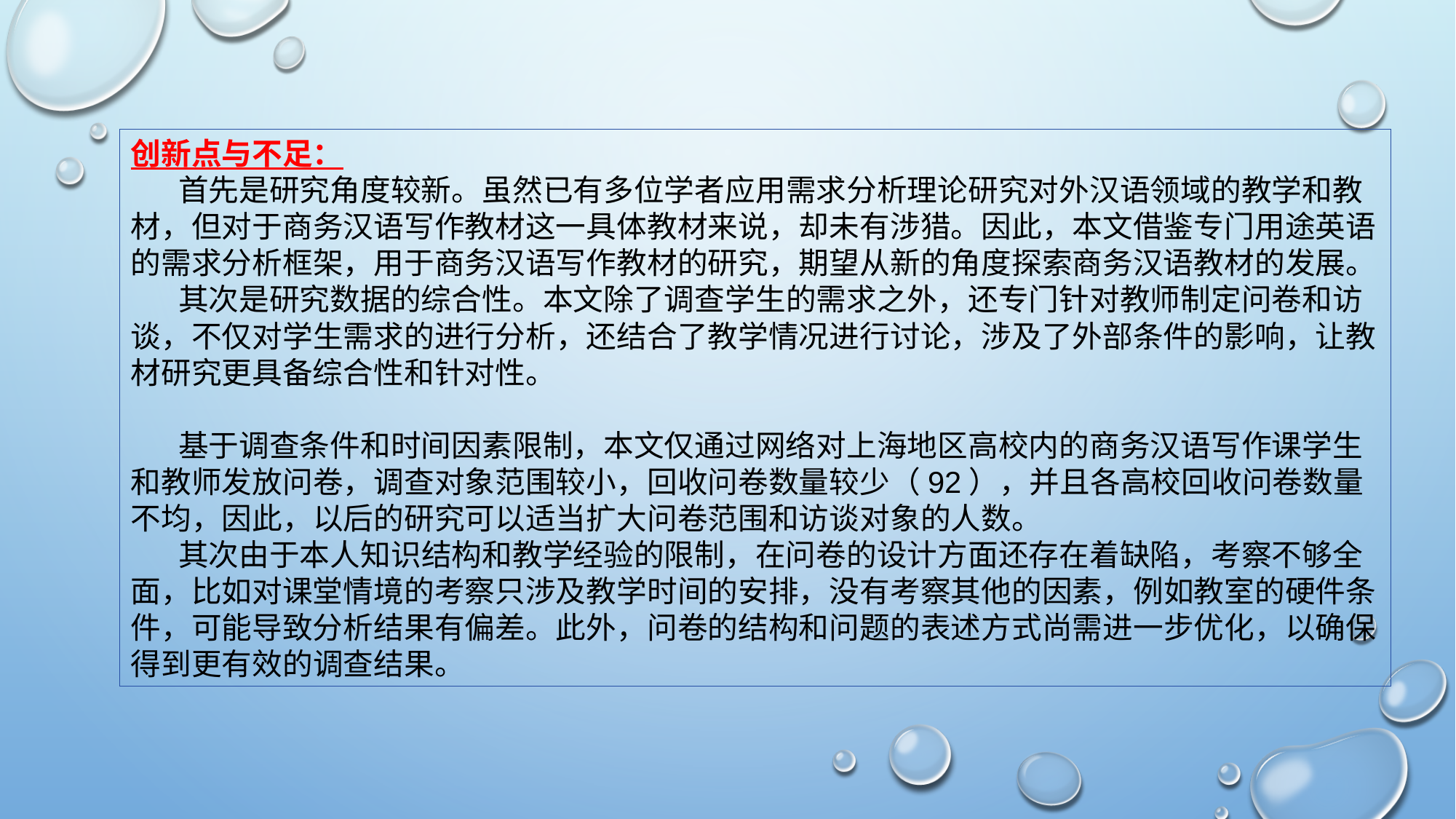

创新点与不足：
      首先是研究角度较新。虽然已有多位学者应用需求分析理论研究对外汉语领域的教学和教材，但对于商务汉语写作教材这一具体教材来说，却未有涉猎。因此，本文借鉴专门用途英语的需求分析框架，用于商务汉语写作教材的研究，期望从新的角度探索商务汉语教材的发展。
      其次是研究数据的综合性。本文除了调查学生的需求之外，还专门针对教师制定问卷和访谈，不仅对学生需求的进行分析，还结合了教学情况进行讨论，涉及了外部条件的影响，让教材研究更具备综合性和针对性。

      基于调查条件和时间因素限制，本文仅通过网络对上海地区高校内的商务汉语写作课学生和教师发放问卷，调查对象范围较小，回收问卷数量较少（92），并且各高校回收问卷数量不均，因此，以后的研究可以适当扩大问卷范围和访谈对象的人数。
      其次由于本人知识结构和教学经验的限制，在问卷的设计方面还存在着缺陷，考察不够全面，比如对课堂情境的考察只涉及教学时间的安排，没有考察其他的因素，例如教室的硬件条件，可能导致分析结果有偏差。此外，问卷的结构和问题的表述方式尚需进一步优化，以确保得到更有效的调查结果。